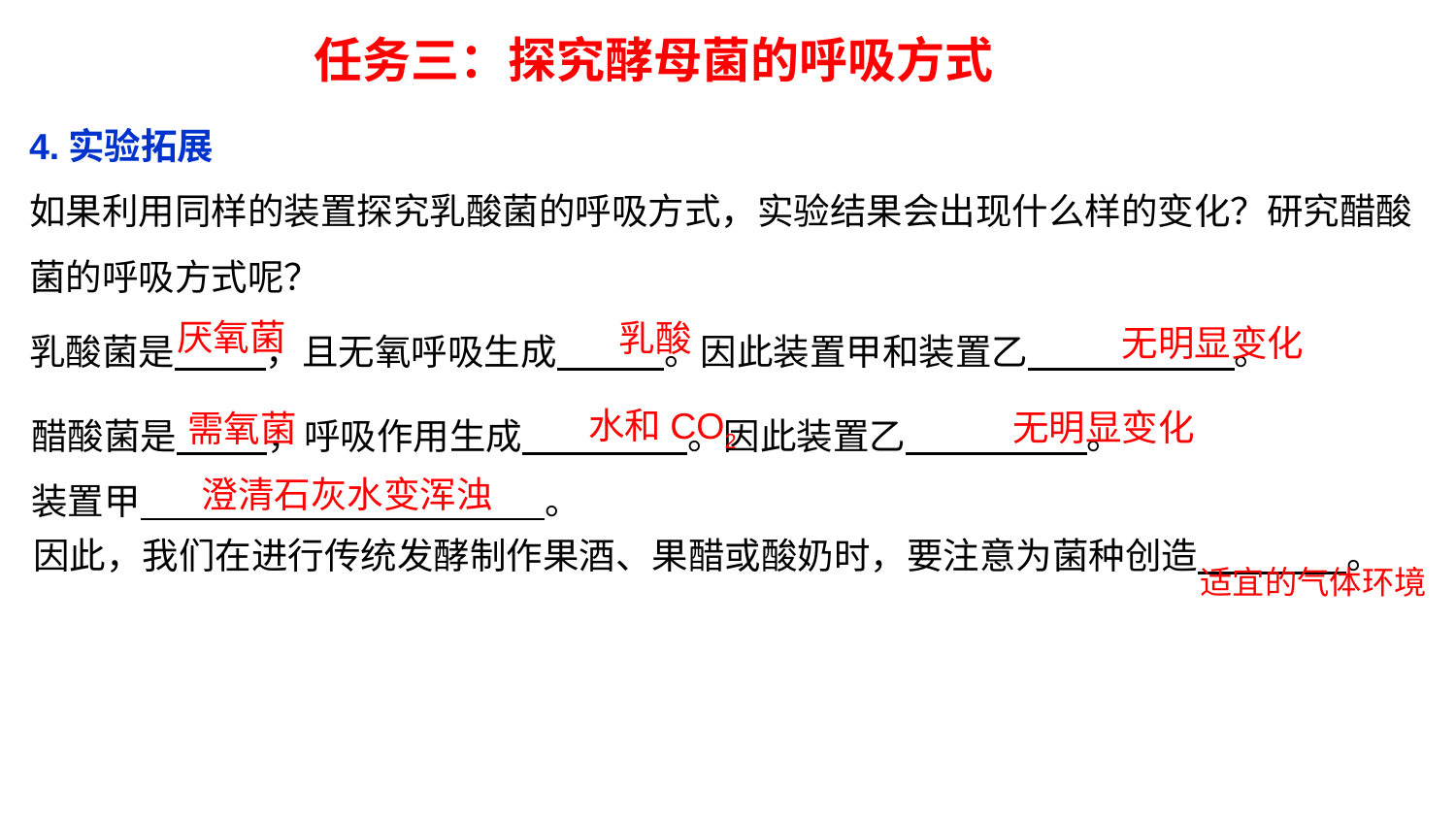

# 任务三：探究酵母菌的呼吸方式
4.实验拓展
如果利用同样的装置探究乳酸菌的呼吸方式，实验结果会出现什么样的变化？研究醋酸菌的呼吸方式呢？
无明显变化
乳酸菌是           ，且无氧呼吸生成             。因此装置甲和装置乙                         。
厌氧菌
乳酸
水和CO2
无明显变化
需氧菌
醋酸菌是           ，呼吸作用生成                    。因此装置乙                      。
装置甲                                                 。
澄清石灰水变浑浊
因此，我们在进行传统发酵制作果酒、果醋或酸奶时，要注意为菌种创造                  。
适宜的气体环境